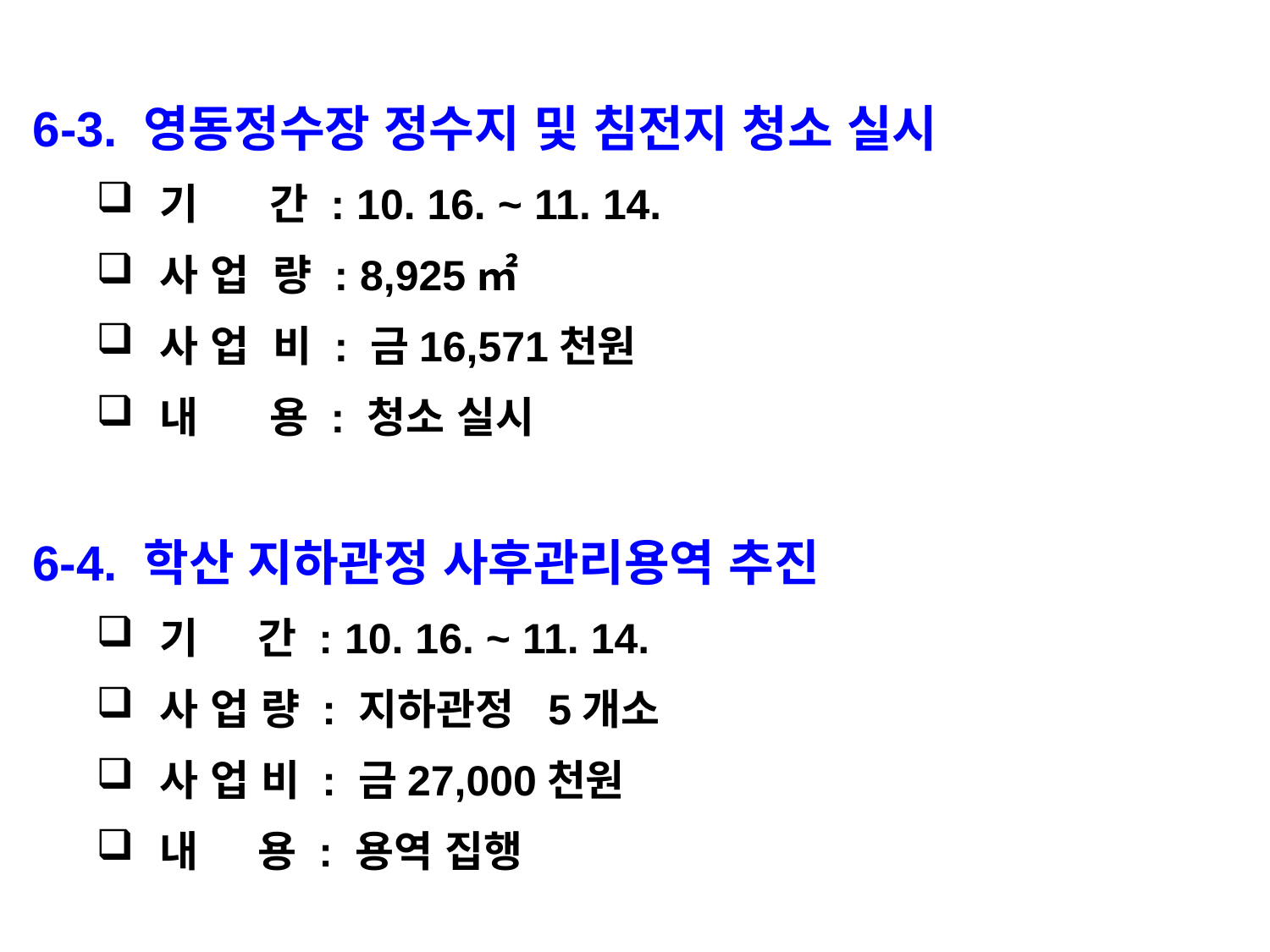

6-3. 영동정수장 정수지 및 침전지 청소 실시
기      간 : 10. 16. ~ 11. 14.
사 업  량 : 8,925㎡
사 업  비 : 금16,571천원
내      용 : 청소 실시

6-4. 학산 지하관정 사후관리용역 추진
기     간 : 10. 16. ~ 11. 14.
사 업 량 : 지하관정  5개소
사 업 비 : 금27,000천원
내     용 : 용역 집행